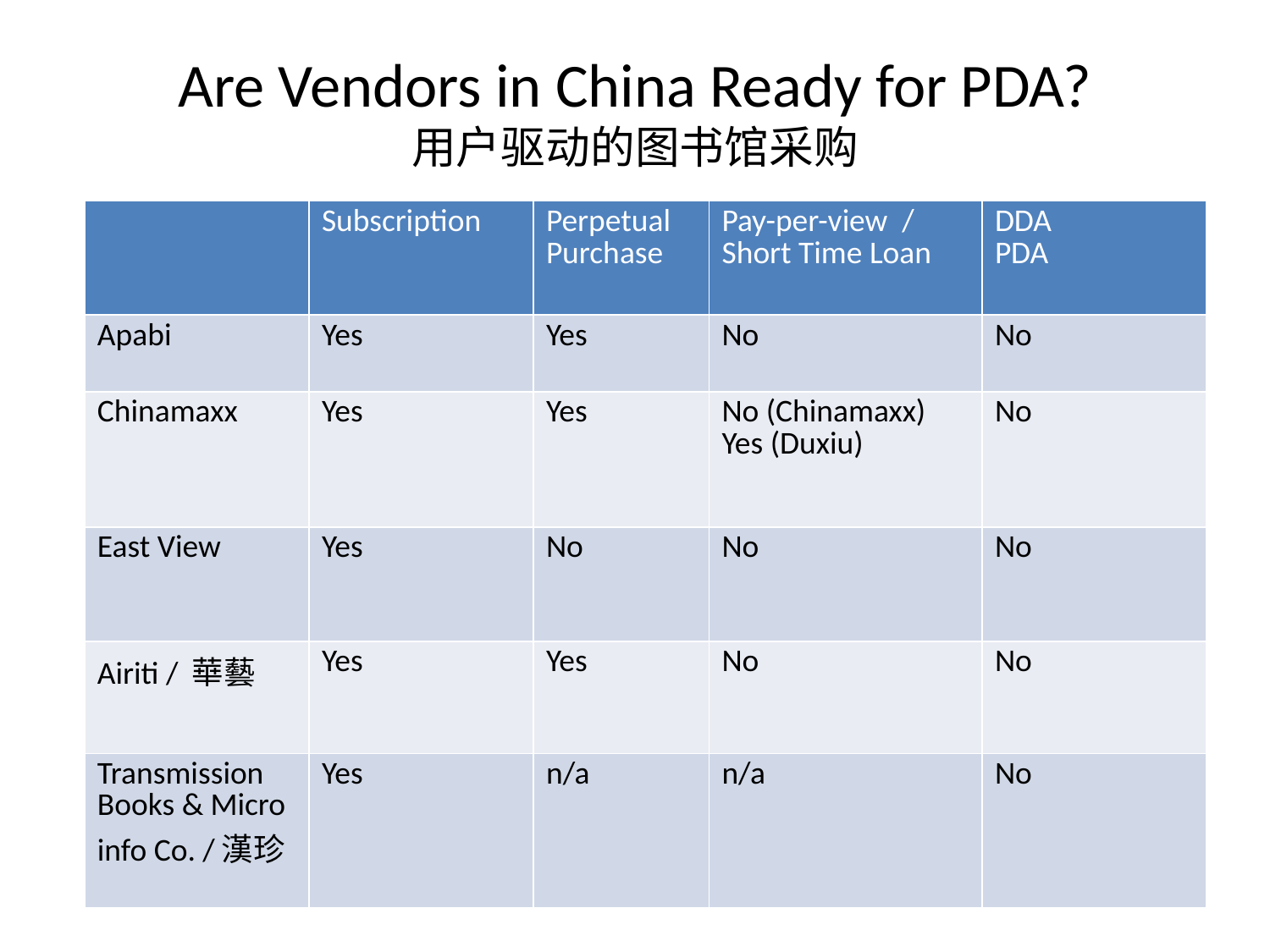

# Are Vendors in China Ready for PDA? 用户驱动的图书馆采购
|  | Subscription | Perpetual Purchase | Pay-per-view / Short Time Loan | DDA PDA |
| --- | --- | --- | --- | --- |
| Apabi | Yes | Yes | No | No |
| Chinamaxx | Yes | Yes | No (Chinamaxx) Yes (Duxiu) | No |
| East View | Yes | No | No | No |
| Airiti / 華藝 | Yes | Yes | No | No |
| Transmission Books & Micro info Co. /漢珍 | Yes | n/a | n/a | No |